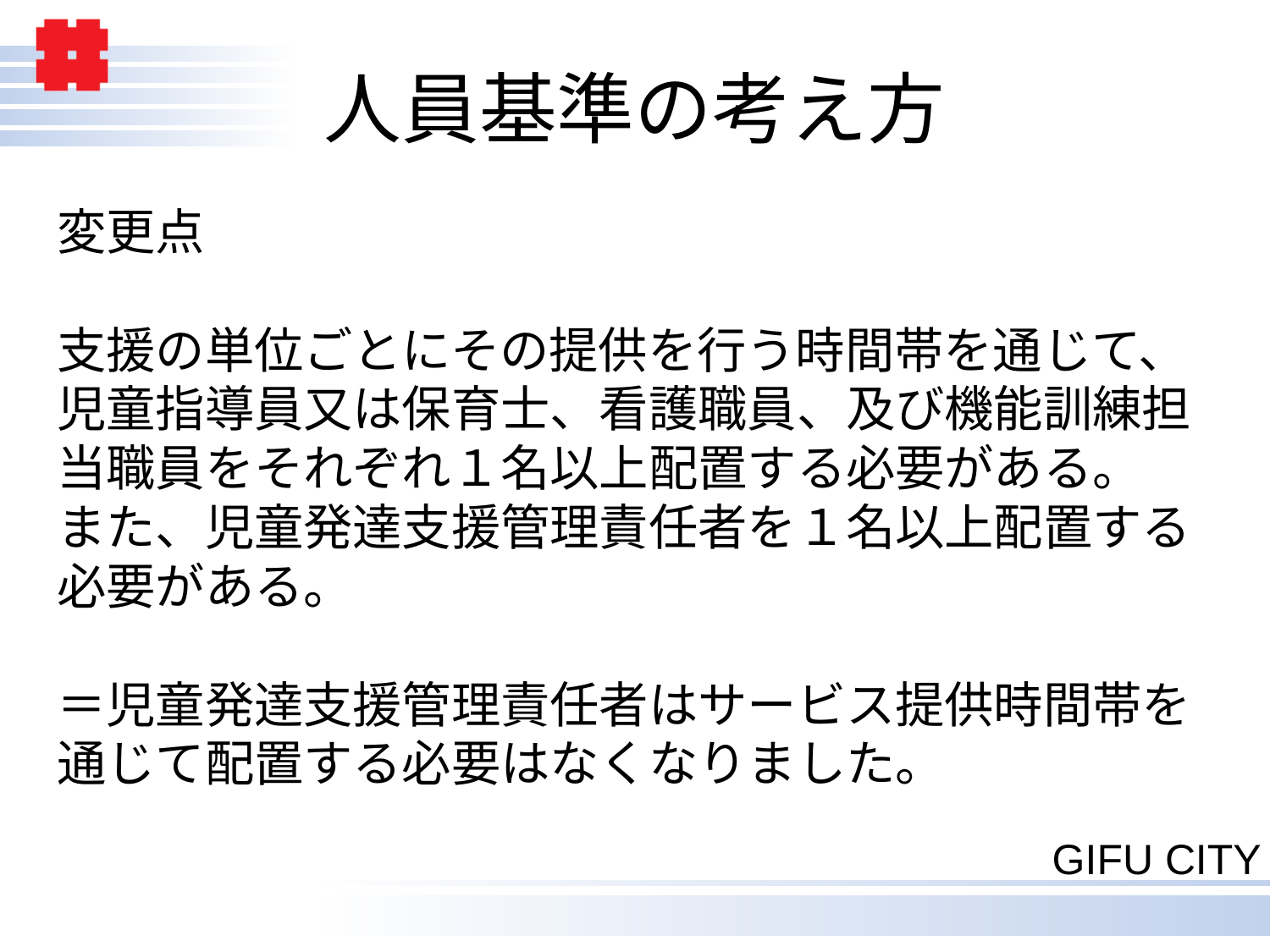

# 人員基準の考え方
変更点

支援の単位ごとにその提供を行う時間帯を通じて、児童指導員又は保育士、看護職員、及び機能訓練担当職員をそれぞれ１名以上配置する必要がある。
また、児童発達支援管理責任者を１名以上配置する必要がある。

＝児童発達支援管理責任者はサービス提供時間帯を通じて配置する必要はなくなりました。